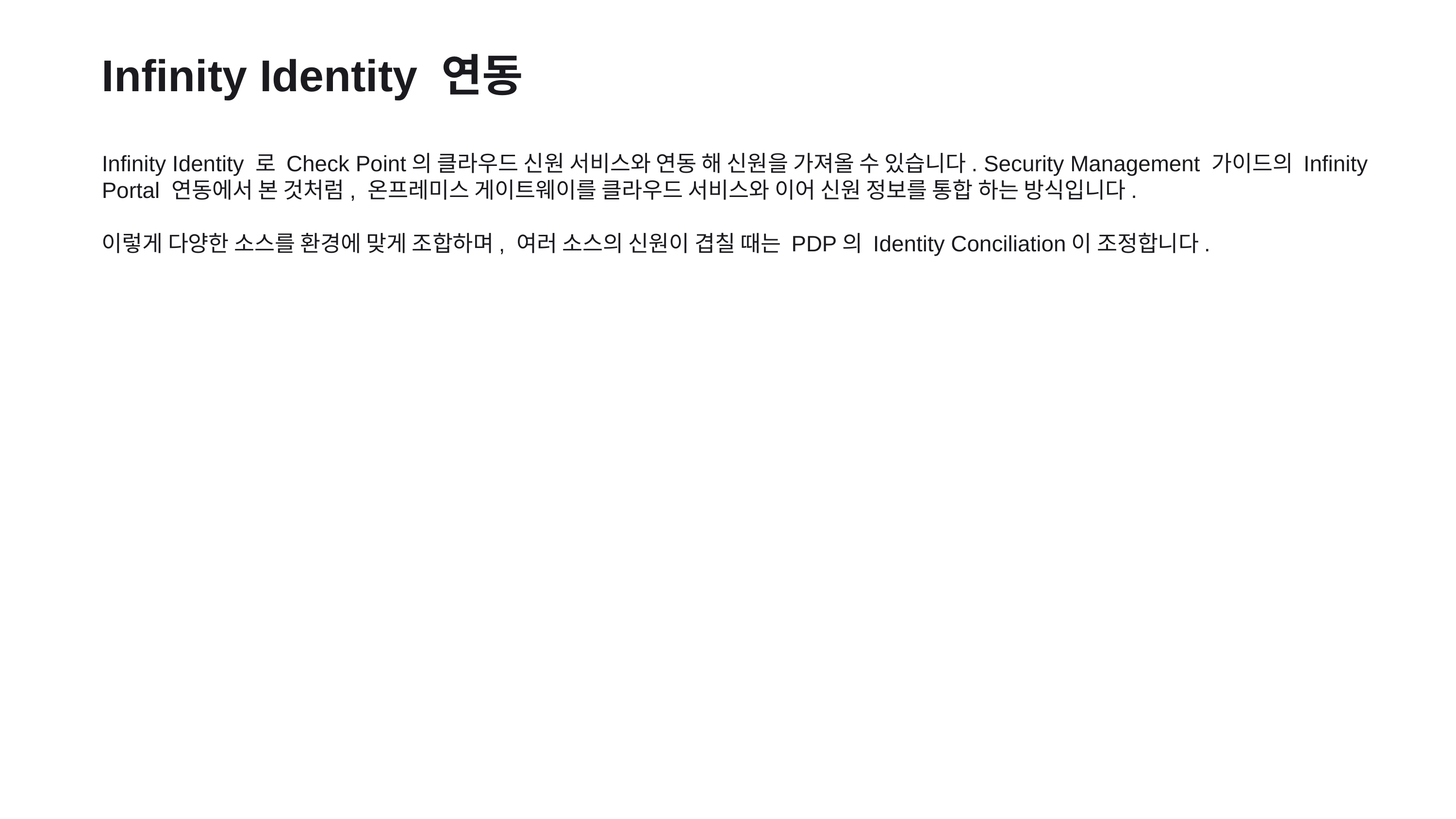

Infinity Identity 연동
Infinity Identity 로 Check Point의 클라우드 신원 서비스와 연동 해 신원을 가져올 수 있습니다. Security Management 가이드의 Infinity Portal 연동에서 본 것처럼, 온프레미스 게이트웨이를 클라우드 서비스와 이어 신원 정보를 통합 하는 방식입니다.

이렇게 다양한 소스를 환경에 맞게 조합하며, 여러 소스의 신원이 겹칠 때는 PDP의 Identity Conciliation이 조정합니다.